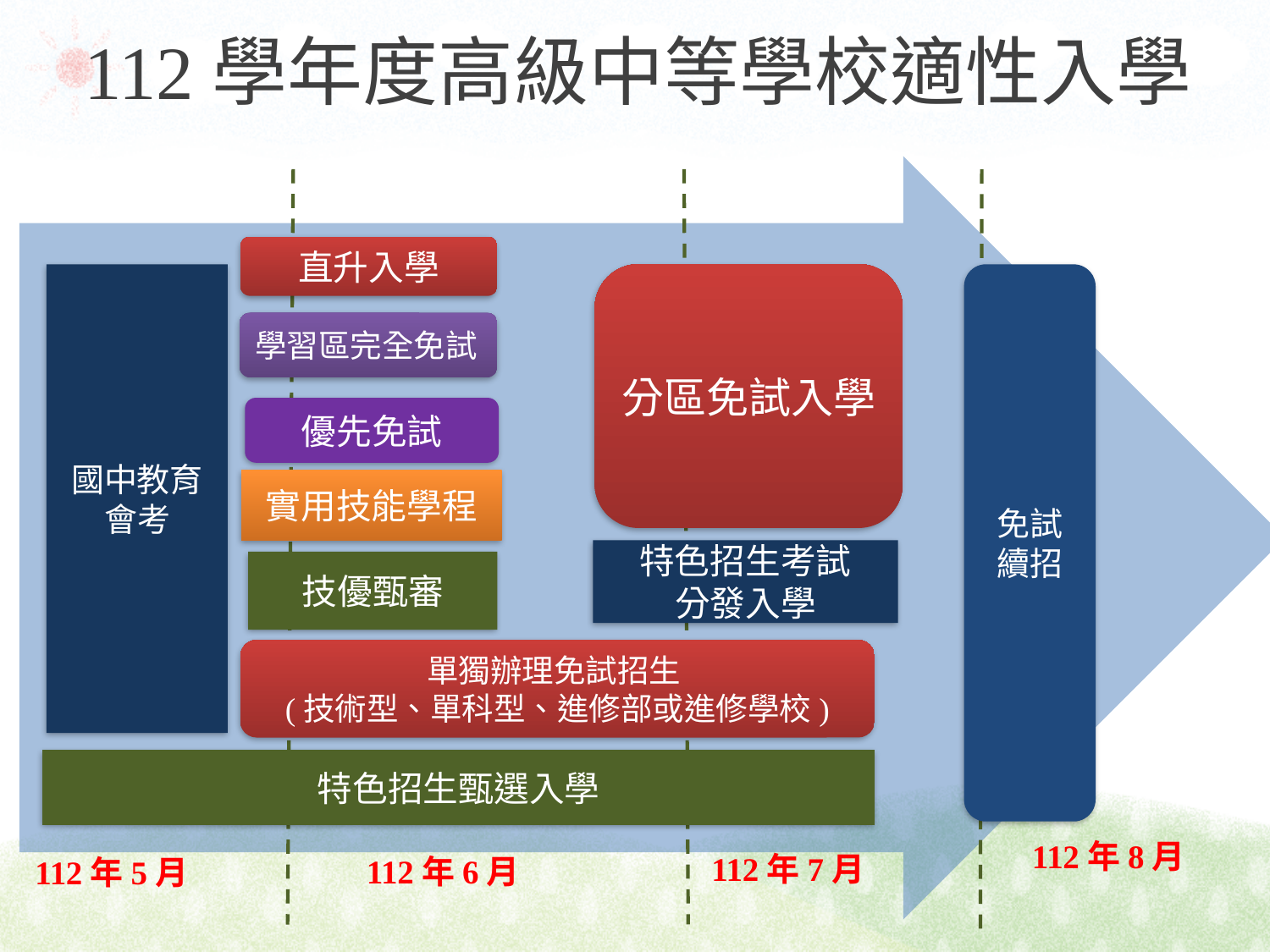

# 112學年度高級中等學校適性入學

直升入學
分區免試入學
國中教育會考
免試續招
學習區完全免試
優先免試
實用技能學程
特色招生考試
分發入學
技優甄審
單獨辦理免試招生
(技術型、單科型、進修部或進修學校)
特色招生甄選入學
112年8月
112年7月
112年6月
112年5月